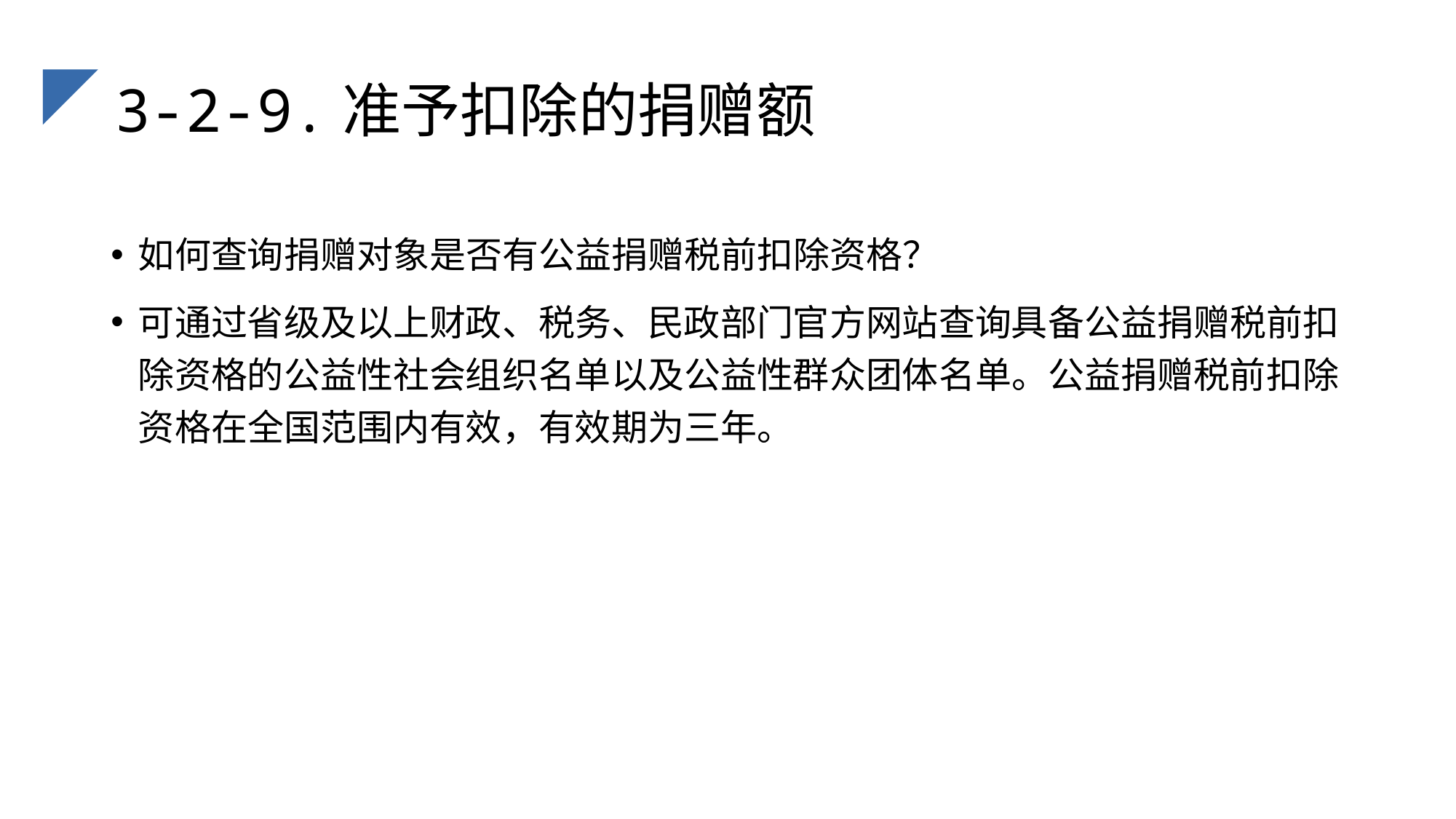

# 3-2-9.准予扣除的捐赠额
如何查询捐赠对象是否有公益捐赠税前扣除资格？
可通过省级及以上财政、税务、民政部门官方网站查询具备公益捐赠税前扣除资格的公益性社会组织名单以及公益性群众团体名单。公益捐赠税前扣除资格在全国范围内有效，有效期为三年。